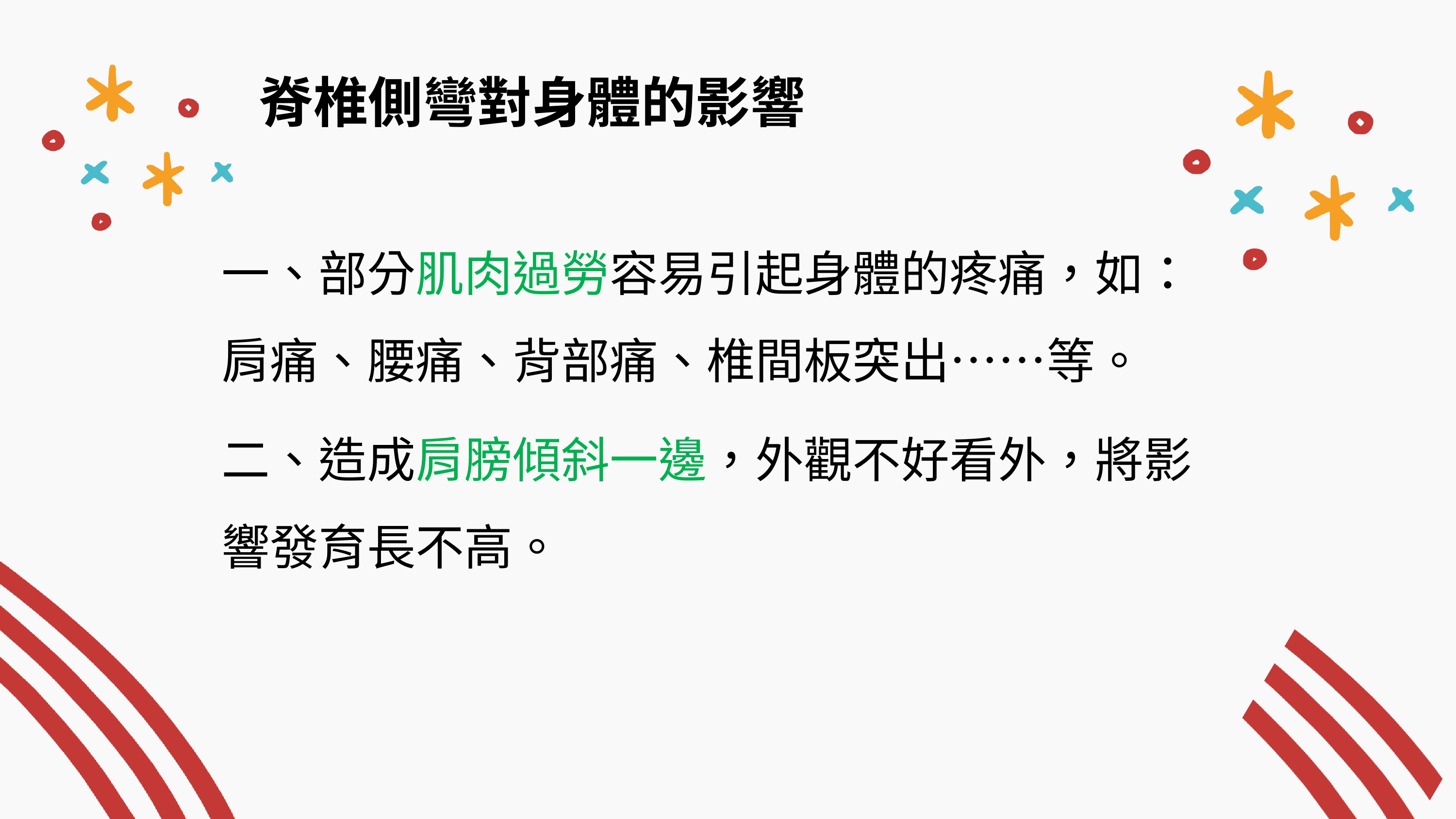

脊椎側彎對身體的影響

一、部分肌肉過勞容易引起身體的疼痛，如：肩痛、腰痛、背部痛、椎間板突出……等。
二、造成肩膀傾斜一邊，外觀不好看外，將影響發育長不高。